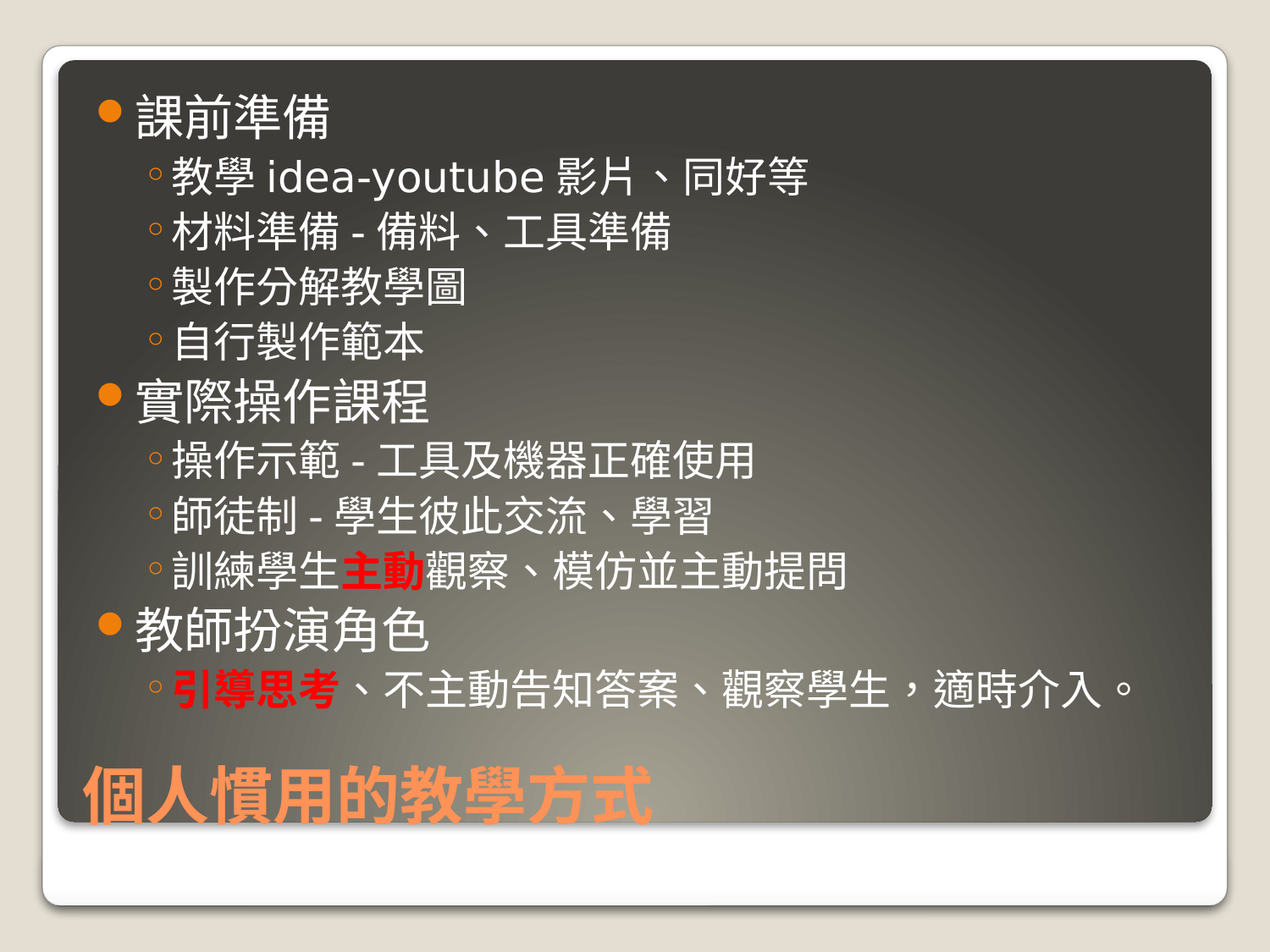

課前準備
教學idea-youtube影片、同好等
材料準備-備料、工具準備
製作分解教學圖
自行製作範本
實際操作課程
操作示範-工具及機器正確使用
師徒制-學生彼此交流、學習
訓練學生主動觀察、模仿並主動提問
教師扮演角色
引導思考、不主動告知答案、觀察學生，適時介入。

# 個人慣用的教學方式